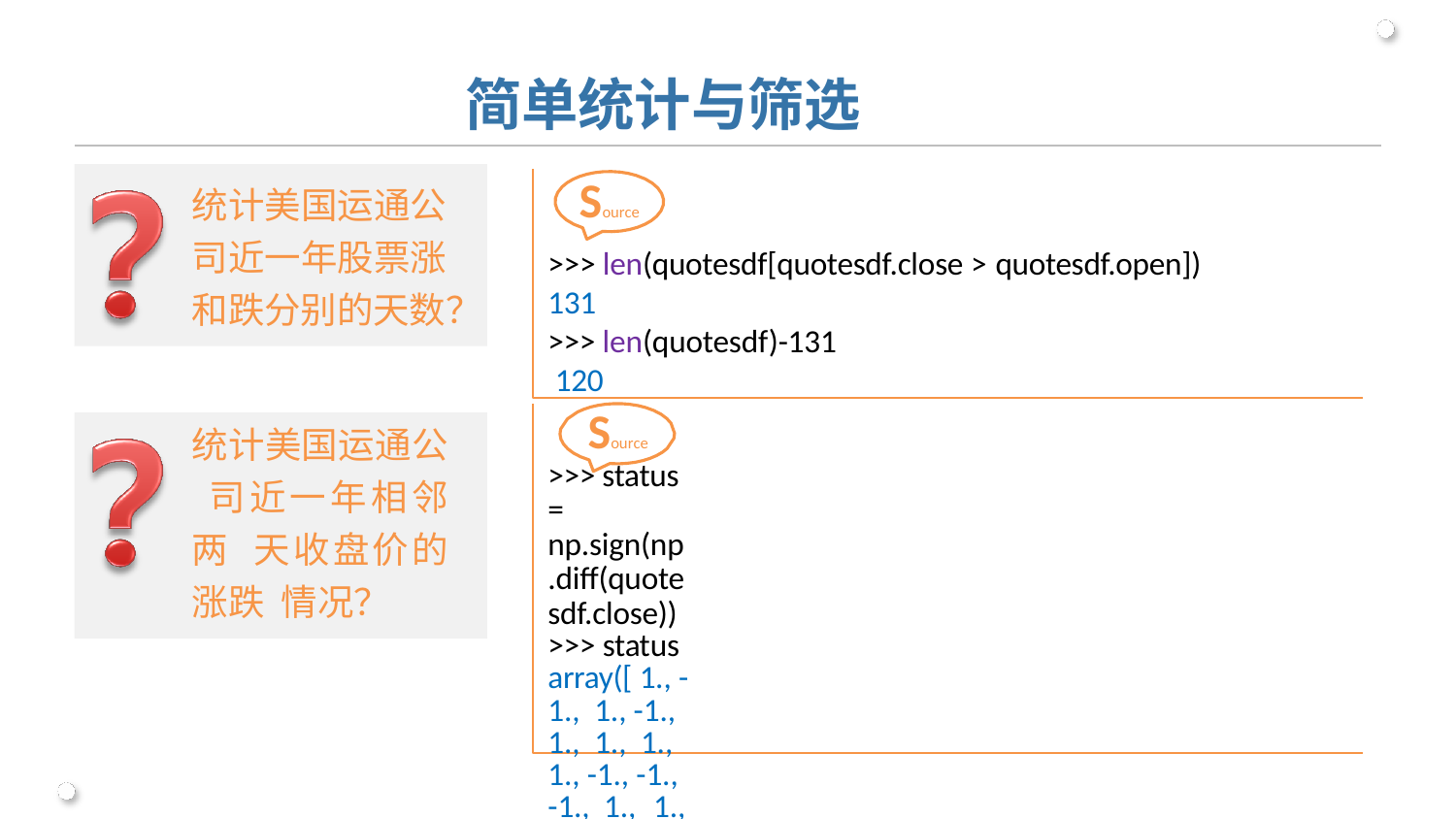

# 简单统计与筛选

统计美国运通公  司近一年股票涨  和跌分别的天数？

Source
>>> len(quotesdf[quotesdf.close > quotesdf.open])
131
>>> len(quotesdf)-131  120

Source
>>> status = np.sign(np.diff(quotesdf.close))
>>> status
array([ 1., -1.,  1., -1.,  1.,  1.,  1.,  1., -1., -1., -1.,  1.,  1.,
…
-1., -1., -1.])
>>> status[np.where( status == 1.)].size  130
>>> status[np.where( status == -1.)].size
120

统计美国运通公  司近一年相邻两  天收盘价的涨跌  情况？